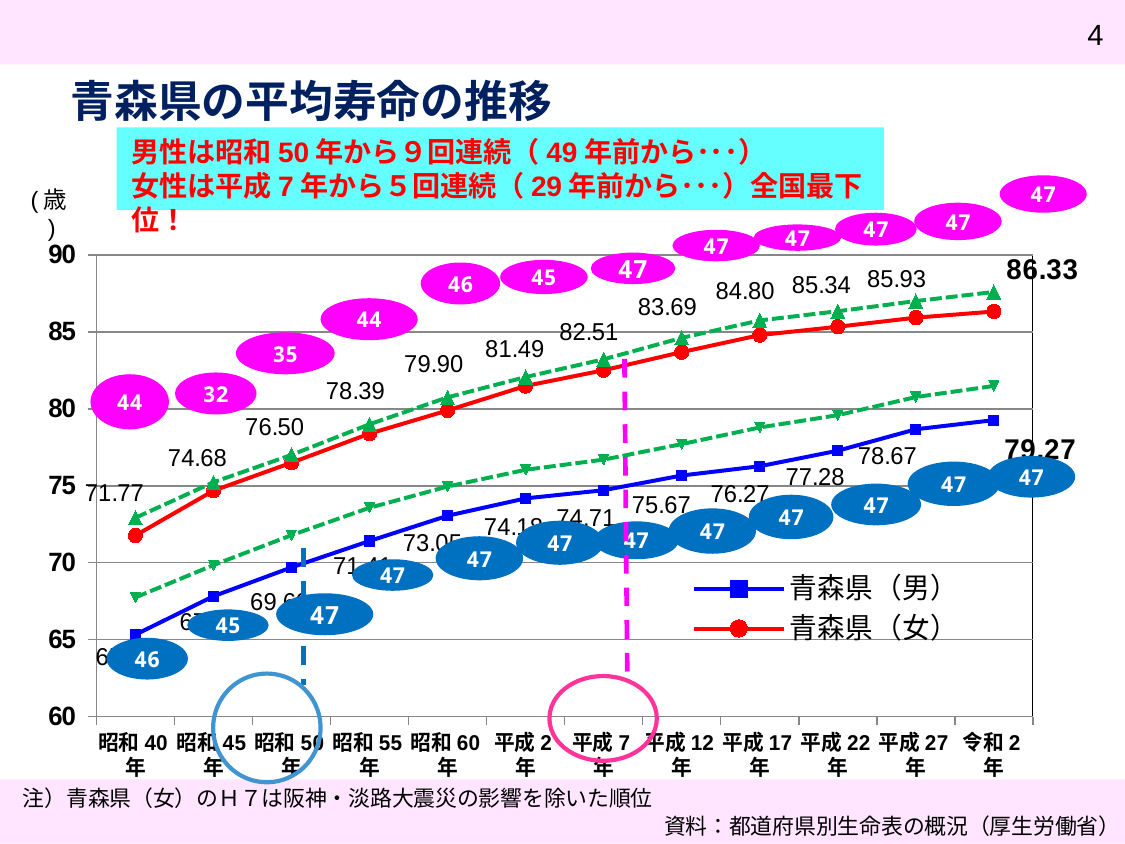

4
　　青森県の平均寿命の推移
男性は昭和50年から９回連続（49年前から･･･）
女性は平成7年から５回連続（29年前から･･･）全国最下位！
47
(歳)
47
47

### Chart

| Category | 青森県（男） | 青森県（女） | 全　 国（男） | 全　 国（女） |
|---|---|---|---|---|
| 昭和40年 | 65.32 | 71.77 | 67.74 | 72.92 |
| 昭和45年 | 67.82 | 74.68 | 69.84 | 75.23 |
| 昭和50年 | 69.69 | 76.5 | 71.79 | 77.01 |
| 昭和55年 | 71.41 | 78.39 | 73.57 | 79.0 |
| 昭和60年 | 73.05 | 79.9 | 74.95 | 80.75 |
| 平成2年 | 74.18 | 81.49 | 76.04 | 82.07 |
| 平成7年 | 74.71 | 82.51 | 76.7 | 83.22 |
| 平成12年 | 75.67 | 83.69 | 77.71 | 84.62 |
| 平成17年 | 76.27 | 84.8 | 78.79 | 85.75 |
| 平成22年 | 77.28 | 85.34 | 79.59 | 86.35 |
| 平成27年 | 78.67 | 85.93 | 80.77 | 87.01 |
| 令和2年 | 79.27 | 86.33 | 81.49 | 87.6 |
47
47
47
45
46
44
35
32
44
47
47
47
47
47
47
47
47
47
47
45
46

注）青森県（女）のＨ７は阪神・淡路大震災の影響を除いた順位

資料：都道府県別生命表の概況（厚生労働省）